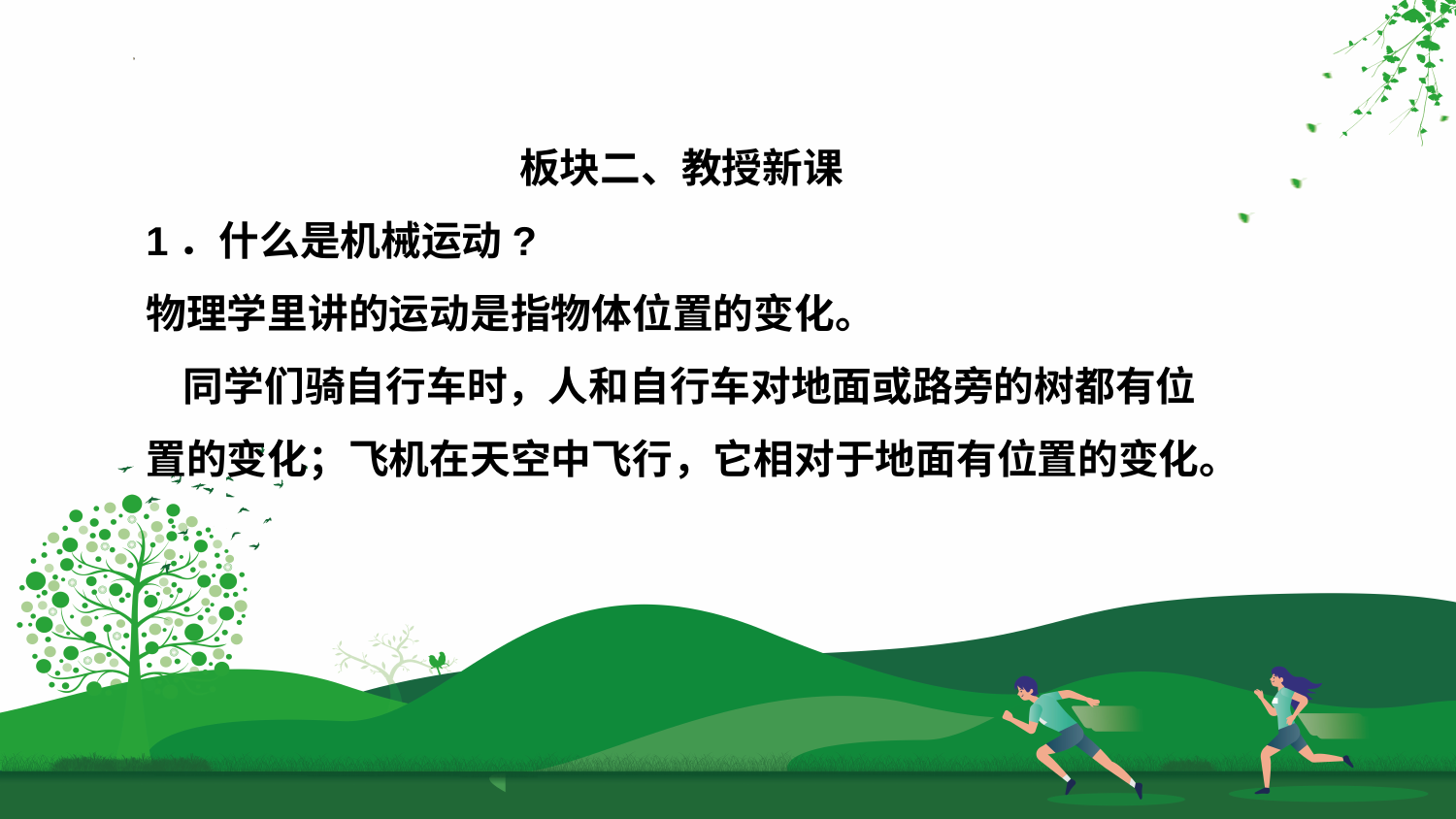

板块二、教授新课
1．什么是机械运动?
物理学里讲的运动是指物体位置的变化。
   同学们骑自行车时，人和自行车对地面或路旁的树都有位置的变化；飞机在天空中飞行，它相对于地面有位置的变化。